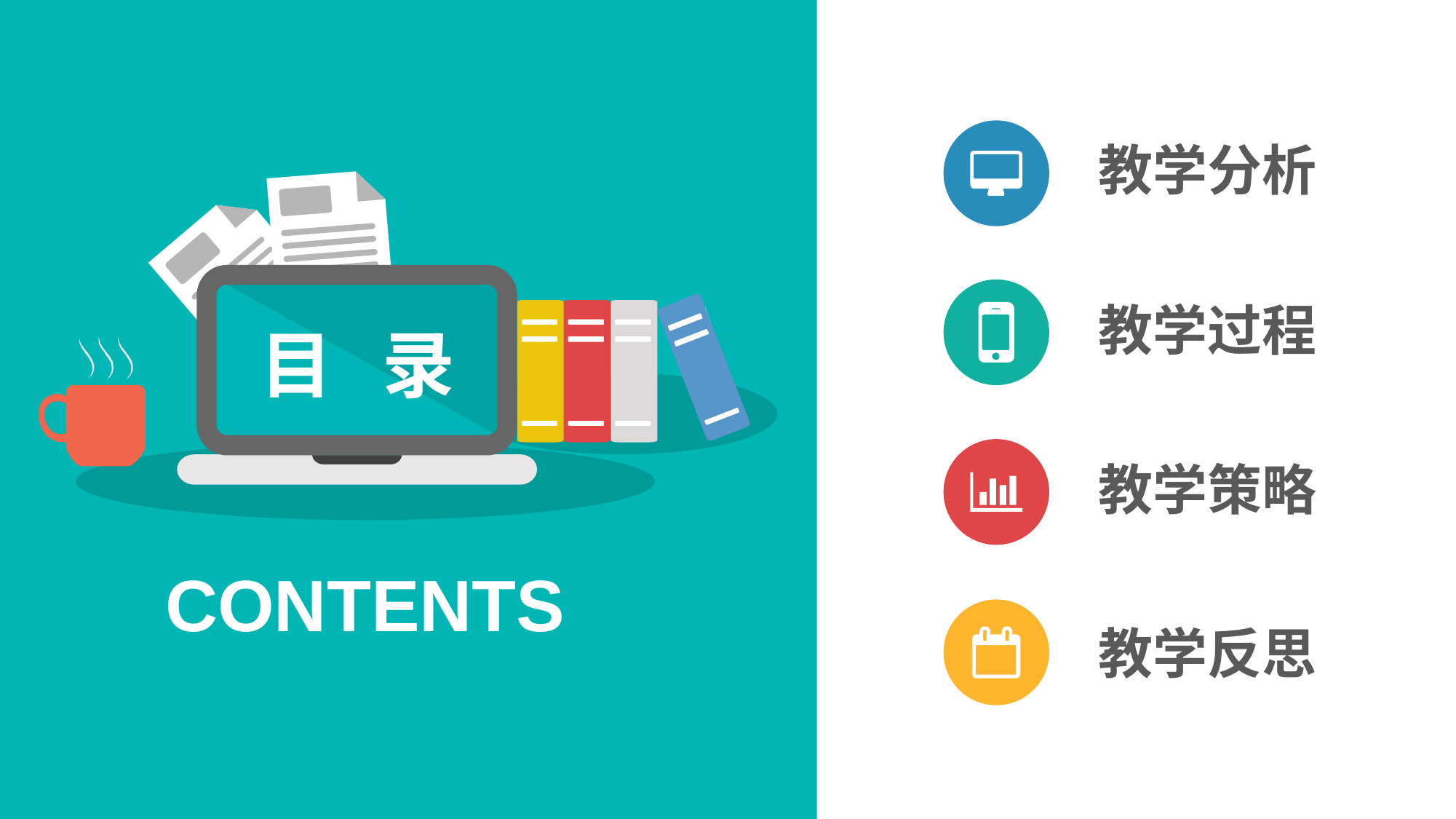

教学分析

目   录

教学过程

教学策略
CONTENTS

教学反思